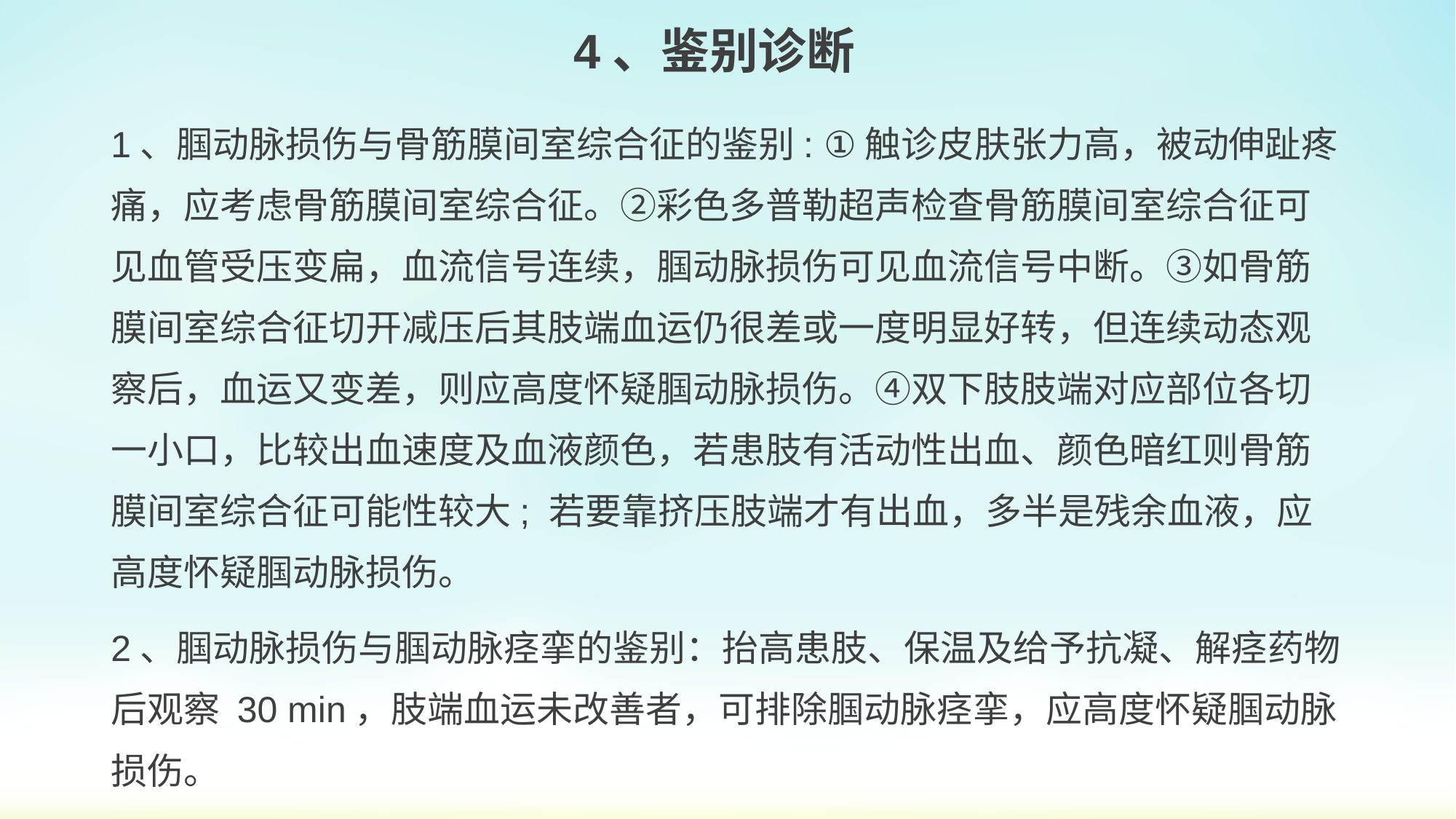

# 4、鉴别诊断
1、腘动脉损伤与骨筋膜间室综合征的鉴别: ①触诊皮肤张力高，被动伸趾疼痛，应考虑骨筋膜间室综合征。②彩色多普勒超声检查骨筋膜间室综合征可见血管受压变扁，血流信号连续，腘动脉损伤可见血流信号中断。③如骨筋膜间室综合征切开减压后其肢端血运仍很差或一度明显好转，但连续动态观察后，血运又变差，则应高度怀疑腘动脉损伤。④双下肢肢端对应部位各切一小口，比较出血速度及血液颜色，若患肢有活动性出血、颜色暗红则骨筋膜间室综合征可能性较大; 若要靠挤压肢端才有出血，多半是残余血液，应高度怀疑腘动脉损伤。
2、腘动脉损伤与腘动脉痉挛的鉴别：抬高患肢、保温及给予抗凝、解痉药物后观察 30 min，肢端血运未改善者，可排除腘动脉痉挛，应高度怀疑腘动脉损伤。